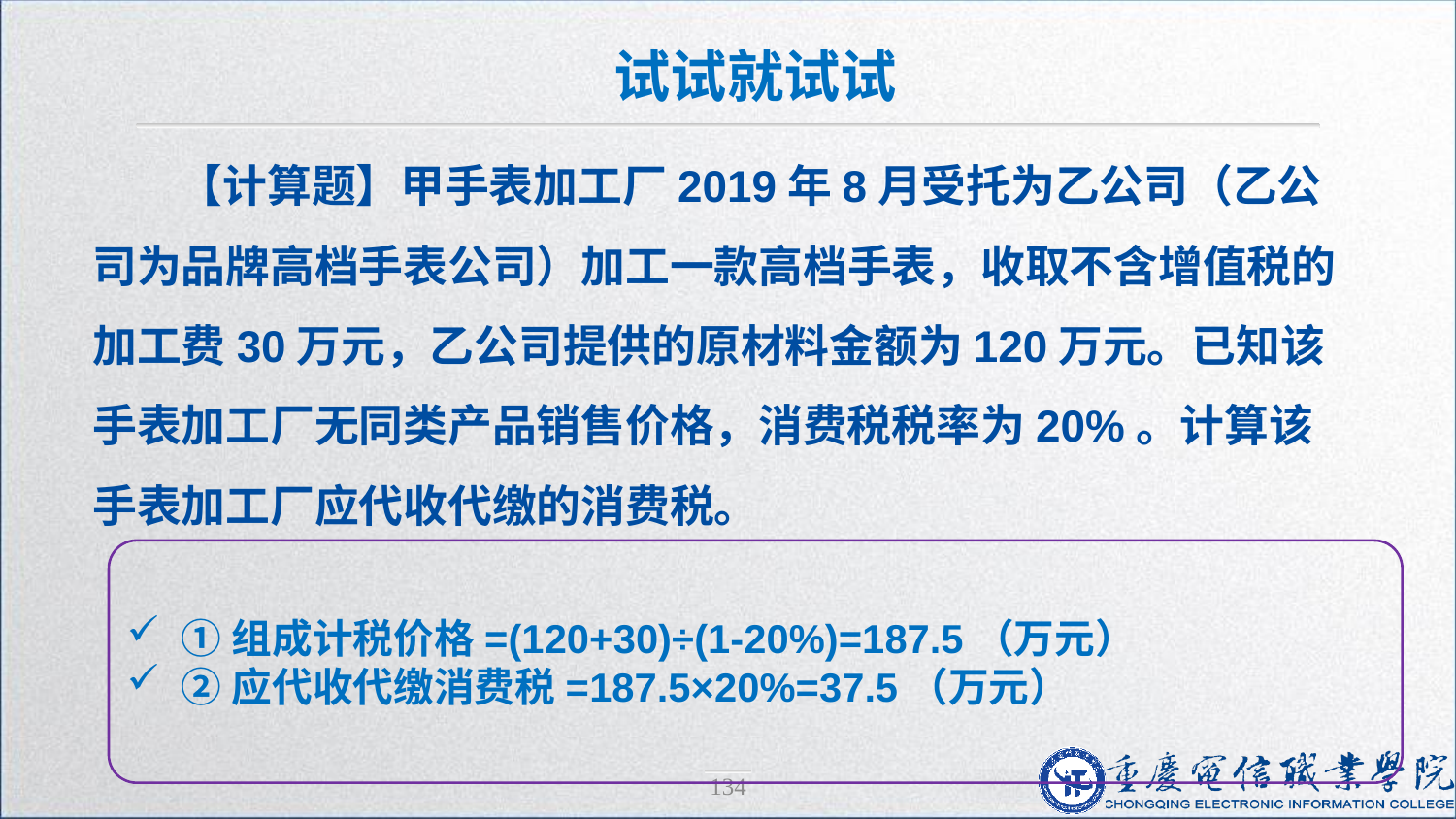

试试就试试
【计算题】甲手表加工厂2019年8月受托为乙公司（乙公司为品牌高档手表公司）加工一款高档手表，收取不含增值税的加工费30万元，乙公司提供的原材料金额为120万元。已知该手表加工厂无同类产品销售价格，消费税税率为20%。计算该手表加工厂应代收代缴的消费税。

①组成计税价格=(120+30)÷(1-20%)=187.5（万元）
②应代收代缴消费税=187.5×20%=37.5（万元）
134